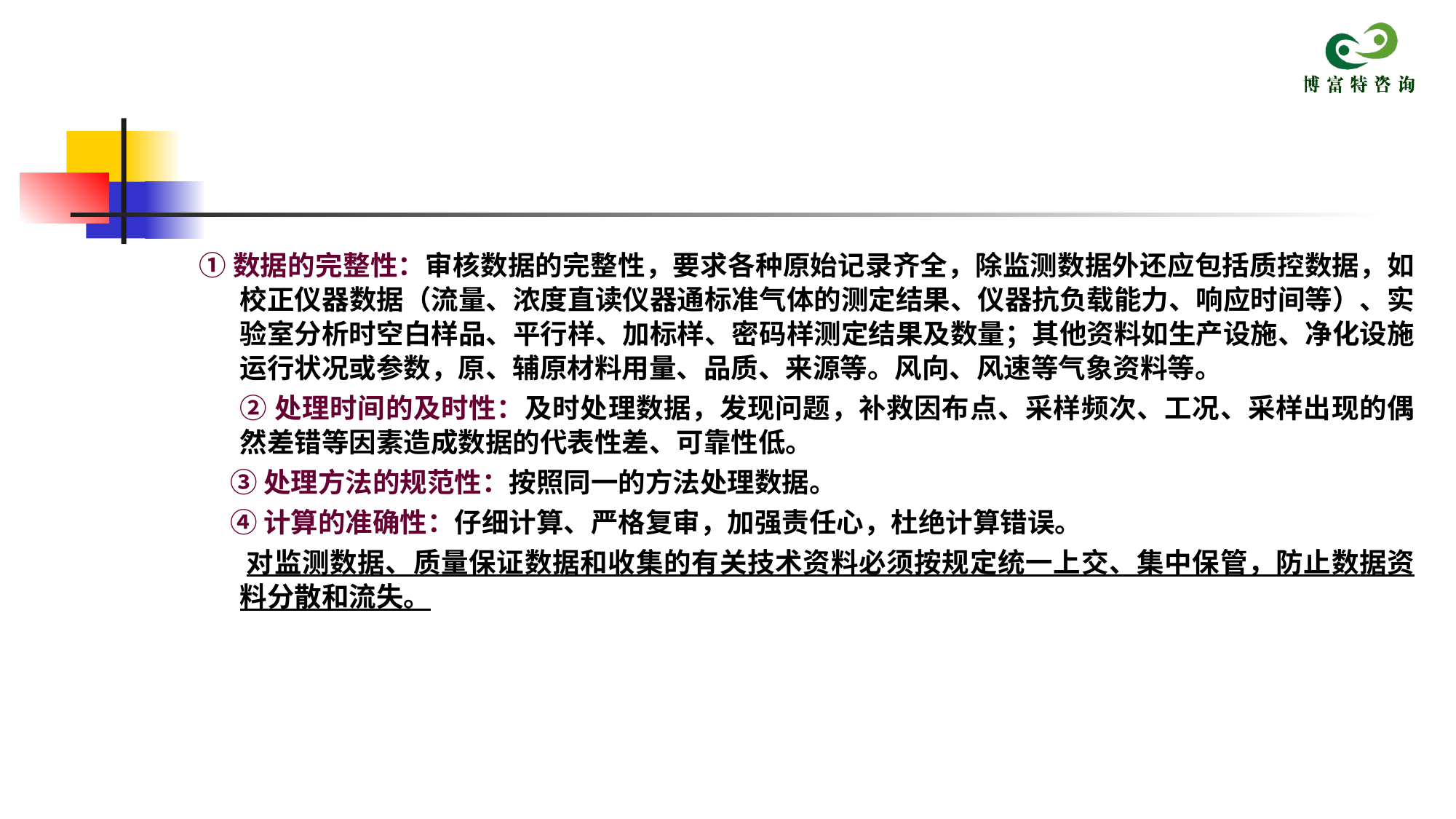

①数据的完整性：审核数据的完整性，要求各种原始记录齐全，除监测数据外还应包括质控数据，如校正仪器数据（流量、浓度直读仪器通标准气体的测定结果、仪器抗负载能力、响应时间等）、实验室分析时空白样品、平行样、加标样、密码样测定结果及数量；其他资料如生产设施、净化设施运行状况或参数，原、辅原材料用量、品质、来源等。风向、风速等气象资料等。
      ②处理时间的及时性：及时处理数据，发现问题，补救因布点、采样频次、工况、采样出现的偶然差错等因素造成数据的代表性差、可靠性低。
     ③处理方法的规范性：按照同一的方法处理数据。
     ④计算的准确性：仔细计算、严格复审，加强责任心，杜绝计算错误。
      对监测数据、质量保证数据和收集的有关技术资料必须按规定统一上交、集中保管，防止数据资料分散和流失。